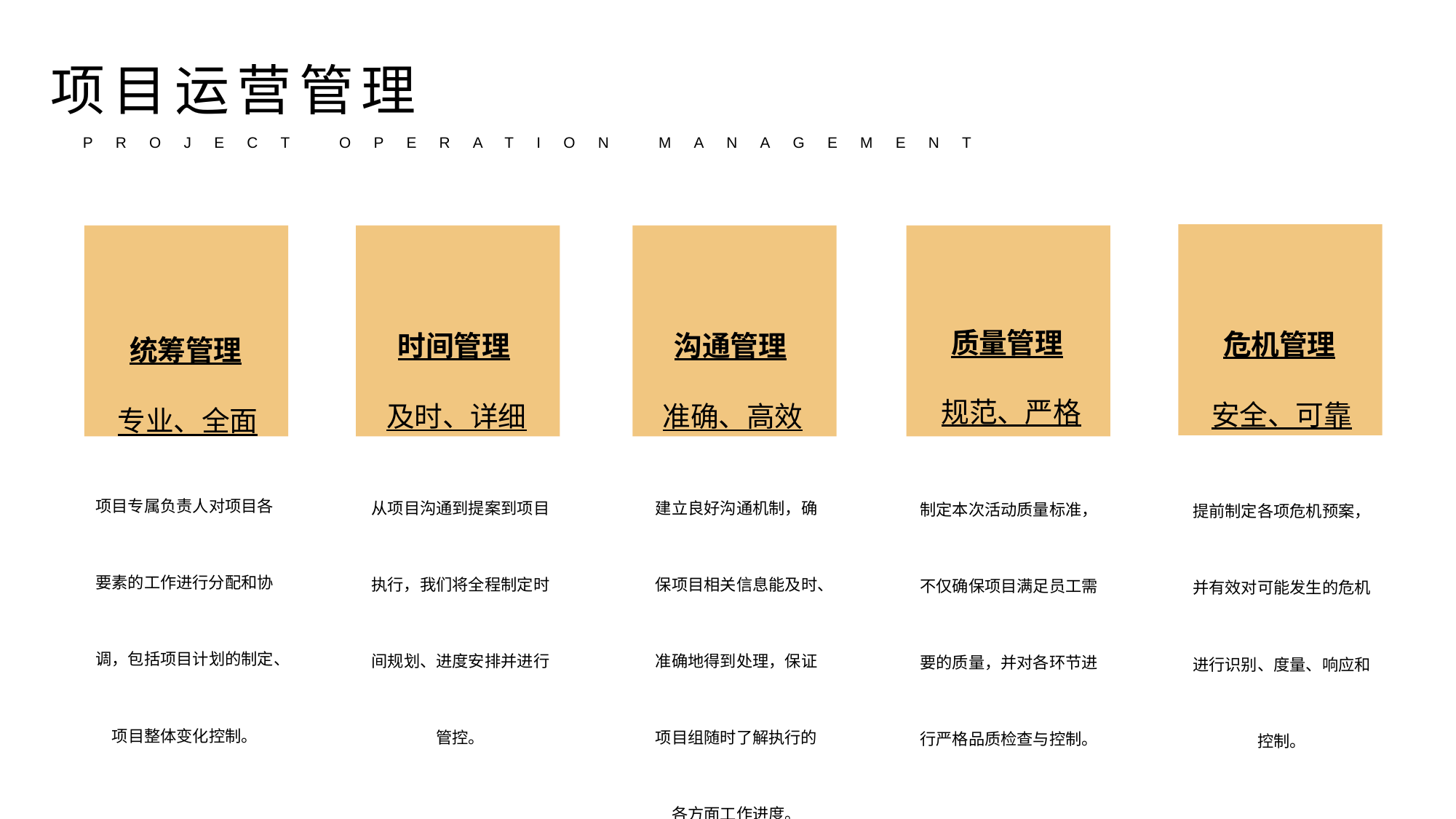

项目运营管理
PROJECT OPERATION MANAGEMENT
质量管理
危机管理
时间管理
沟通管理

统筹管理
规范、严格
安全、可靠
及时、详细
准确、高效
专业、全面
项目专属负责人对项目各要素的工作进行分配和协调，包括项目计划的制定、项目整体变化控制。
从项目沟通到提案到项目执行，我们将全程制定时间规划、进度安排并进行管控。
建立良好沟通机制，确保项目相关信息能及时、准确地得到处理，保证项目组随时了解执行的各方面工作进度。
制定本次活动质量标准，不仅确保项目满足员工需要的质量，并对各环节进行严格品质检查与控制。
提前制定各项危机预案，并有效对可能发生的危机进行识别、度量、响应和控制。